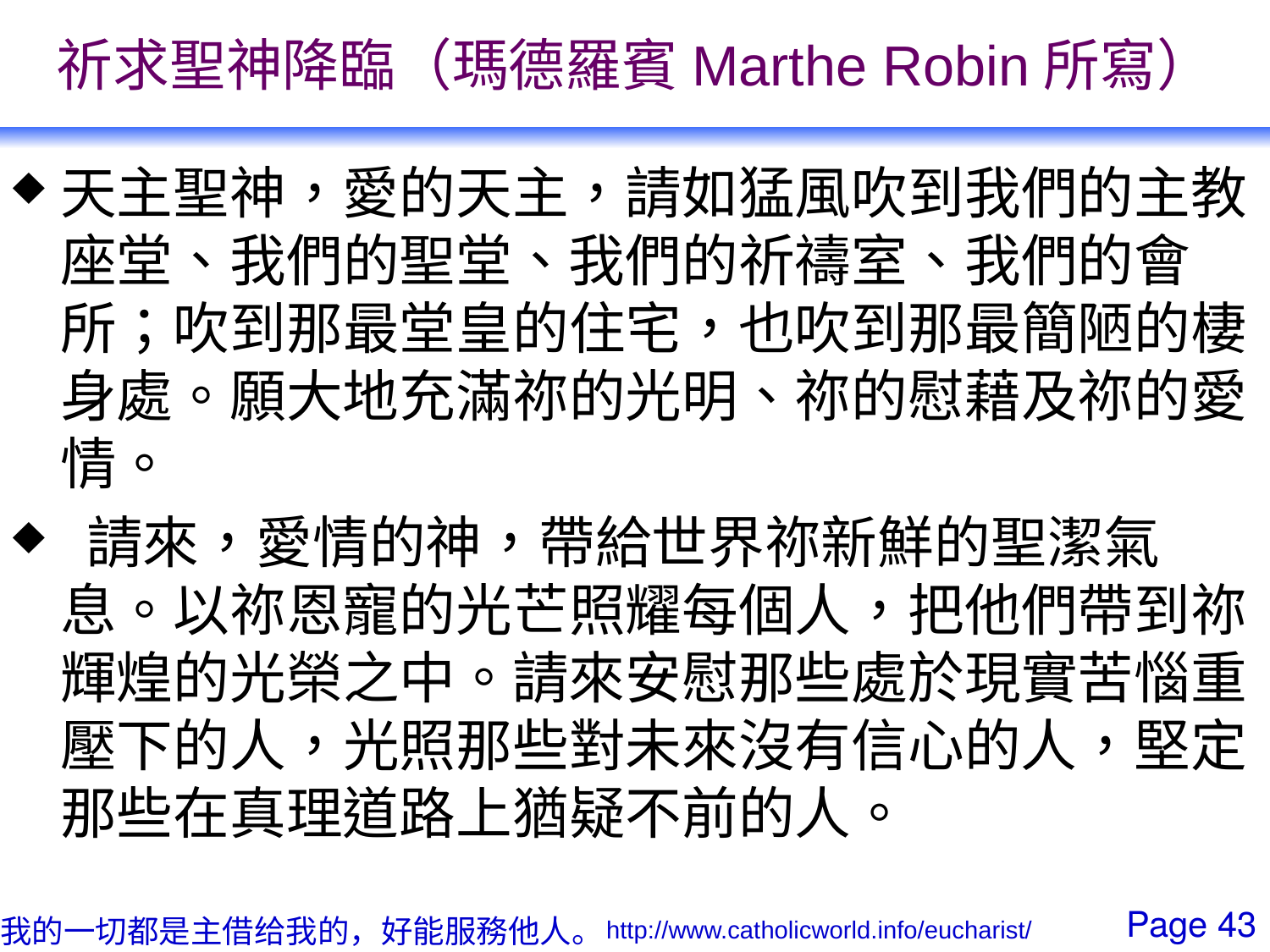

# 祈求聖神降臨（瑪德羅賓Marthe Robin所寫）
天主聖神，愛的天主，請如猛風吹到我們的主教座堂、我們的聖堂、我們的祈禱室、我們的會所；吹到那最堂皇的住宅，也吹到那最簡陋的棲身處。願大地充滿祢的光明、祢的慰藉及祢的愛情。
 請來，愛情的神，帶給世界祢新鮮的聖潔氣息。以祢恩寵的光芒照耀每個人，把他們帶到祢輝煌的光榮之中。請來安慰那些處於現實苦惱重壓下的人，光照那些對未來沒有信心的人，堅定那些在真理道路上猶疑不前的人。